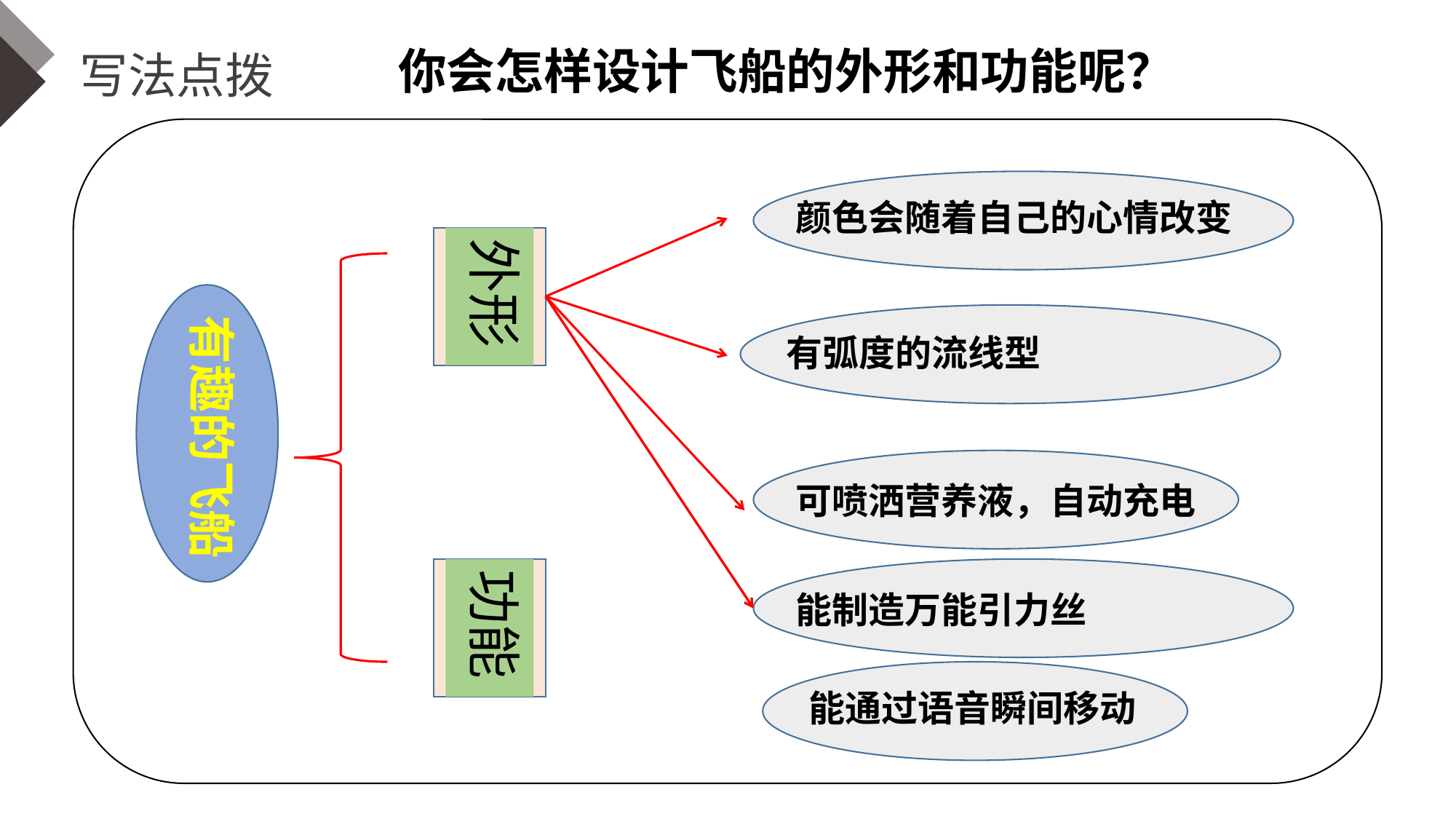

你会怎样设计飞船的外形和功能呢？
写法点拨

颜色会随着自己的心情改变

外形

有趣的飞船

有弧度的流线型

可喷洒营养液，自动充电

功能

能制造万能引力丝

能通过语音瞬间移动